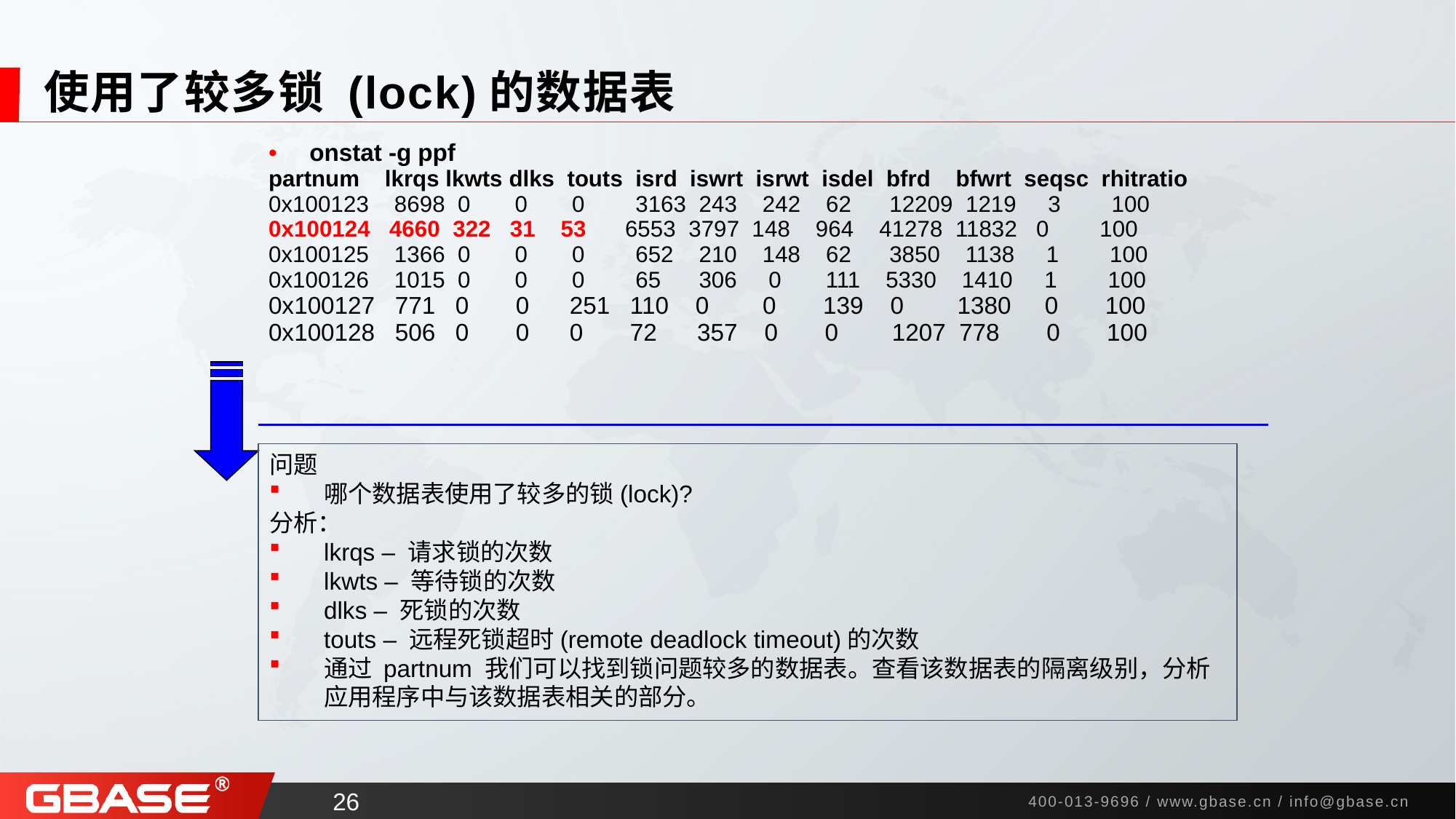

# 使用了较多锁 (lock)的数据表
| onstat -g ppf partnum lkrqs lkwts dlks touts isrd iswrt isrwt isdel bfrd bfwrt seqsc rhitratio 0x100123 8698 0 0 0 3163 243 242 62 12209 1219 3 100 0x100124 4660 322 31 53 6553 3797 148 964 41278 11832 0 100 0x100125 1366 0 0 0 652 210 148 62 3850 1138 1 100 0x100126 1015 0 0 0 65 306 0 111 5330 1410 1 100 0x100127 771 0 0 251 110 0 0 139 0 1380 0 100 0x100128 506 0 0 0 72 357 0 0 1207 778 0 100 |
| --- |

问题
哪个数据表使用了较多的锁(lock)?
分析：
lkrqs – 请求锁的次数
lkwts – 等待锁的次数
dlks – 死锁的次数
touts – 远程死锁超时(remote deadlock timeout)的次数
通过 partnum 我们可以找到锁问题较多的数据表。查看该数据表的隔离级别，分析应用程序中与该数据表相关的部分。